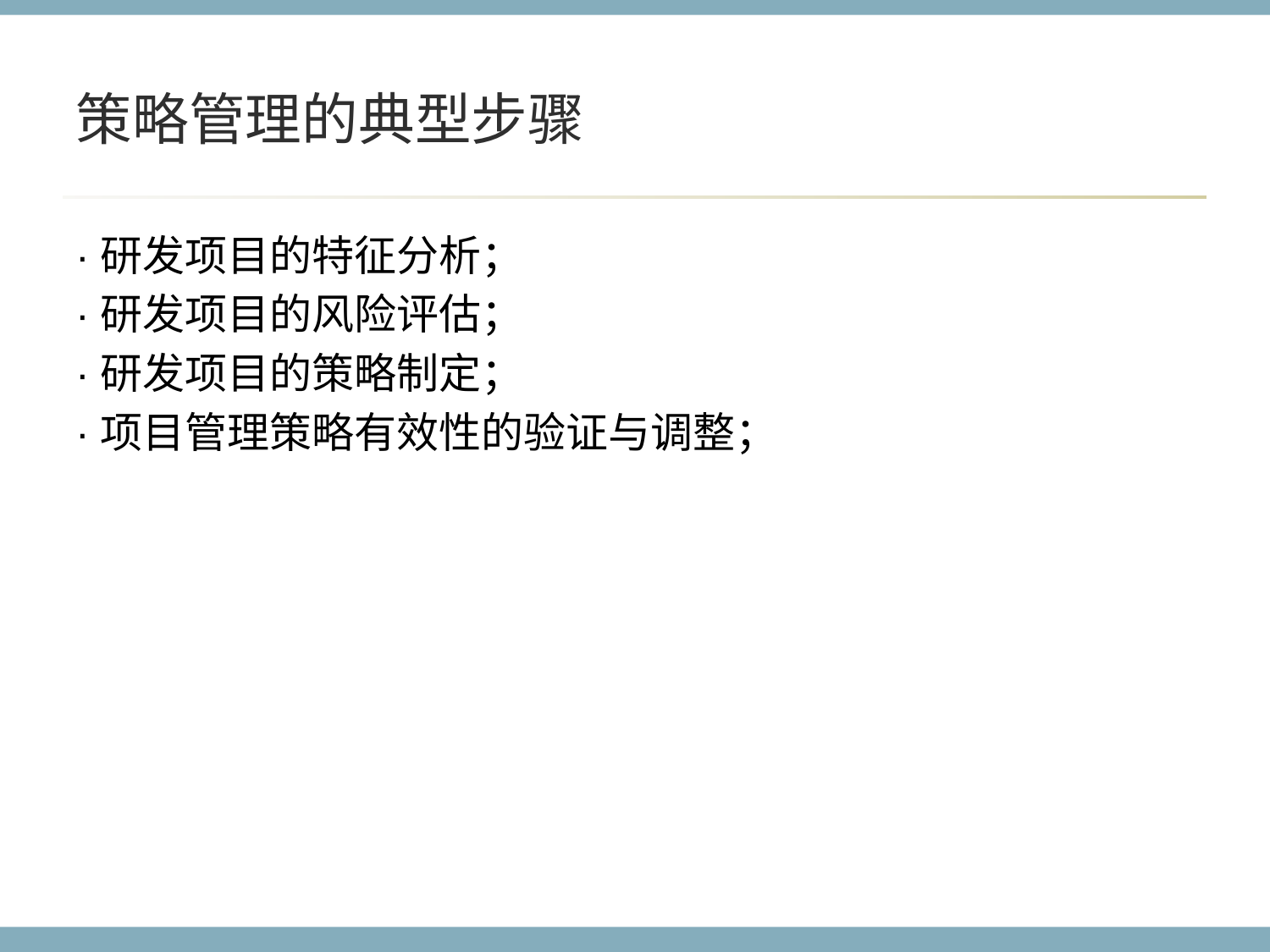

# 策略管理的典型步骤
·研发项目的特征分析；
·研发项目的风险评估；
·研发项目的策略制定；
·项目管理策略有效性的验证与调整；